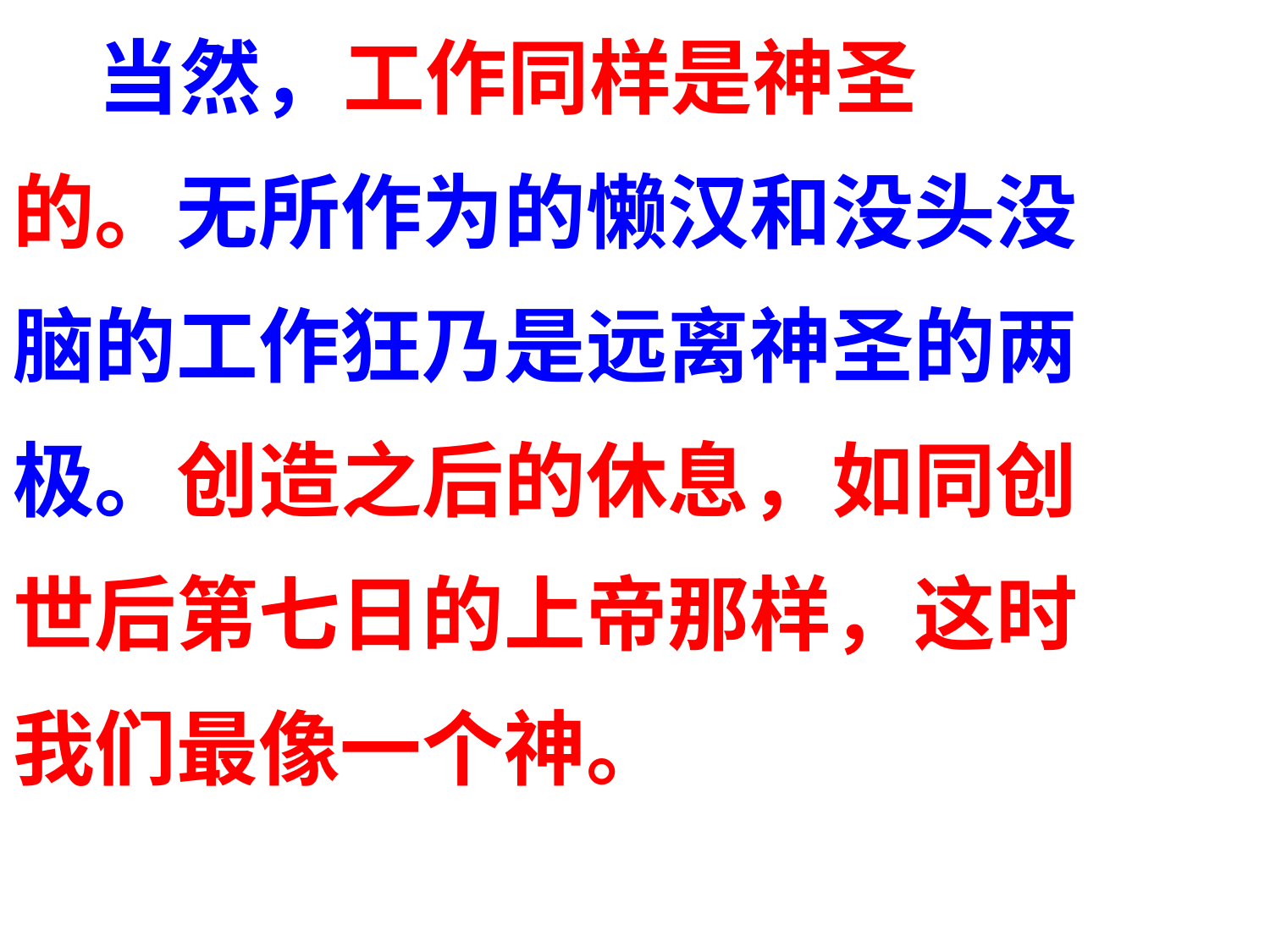

当然，工作同样是神圣
的。无所作为的懒汉和没头没
脑的工作狂乃是远离神圣的两
极。创造之后的休息，如同创
世后第七日的上帝那样，这时
我们最像一个神。